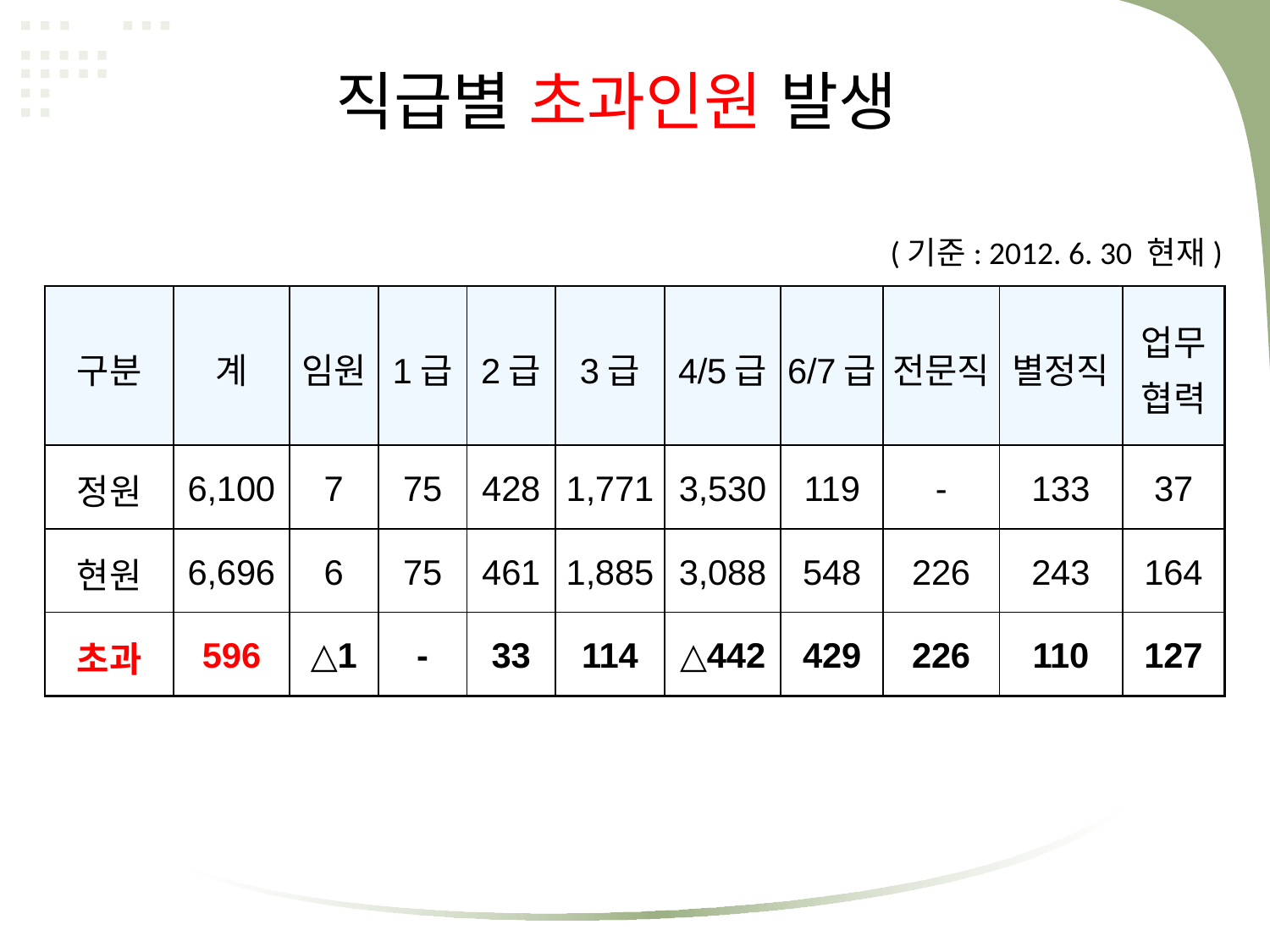

# 직급별 초과인원 발생
(기준: 2012. 6. 30 현재)
| 구분 | 계 | 임원 | 1급 | 2급 | 3급 | 4/5급 | 6/7급 | 전문직 | 별정직 | 업무 협력 |
| --- | --- | --- | --- | --- | --- | --- | --- | --- | --- | --- |
| 정원 | 6,100 | 7 | 75 | 428 | 1,771 | 3,530 | 119 | - | 133 | 37 |
| 현원 | 6,696 | 6 | 75 | 461 | 1,885 | 3,088 | 548 | 226 | 243 | 164 |
| 초과 | 596 | △1 | - | 33 | 114 | △442 | 429 | 226 | 110 | 127 |